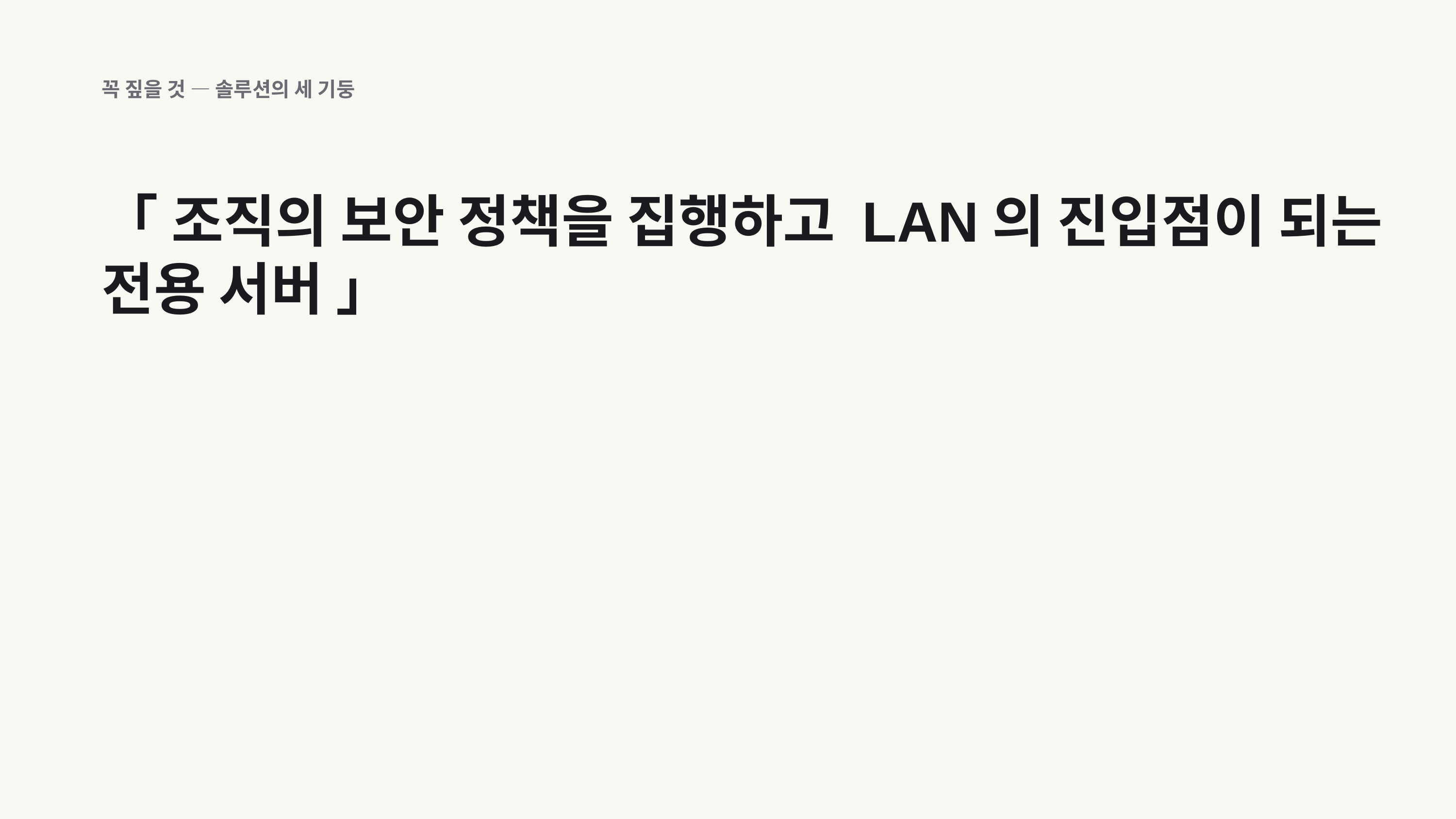

꼭 짚을 것 — 솔루션의 세 기둥
「 조직의 보안 정책을 집행하고 LAN의 진입점이 되는 전용 서버 」